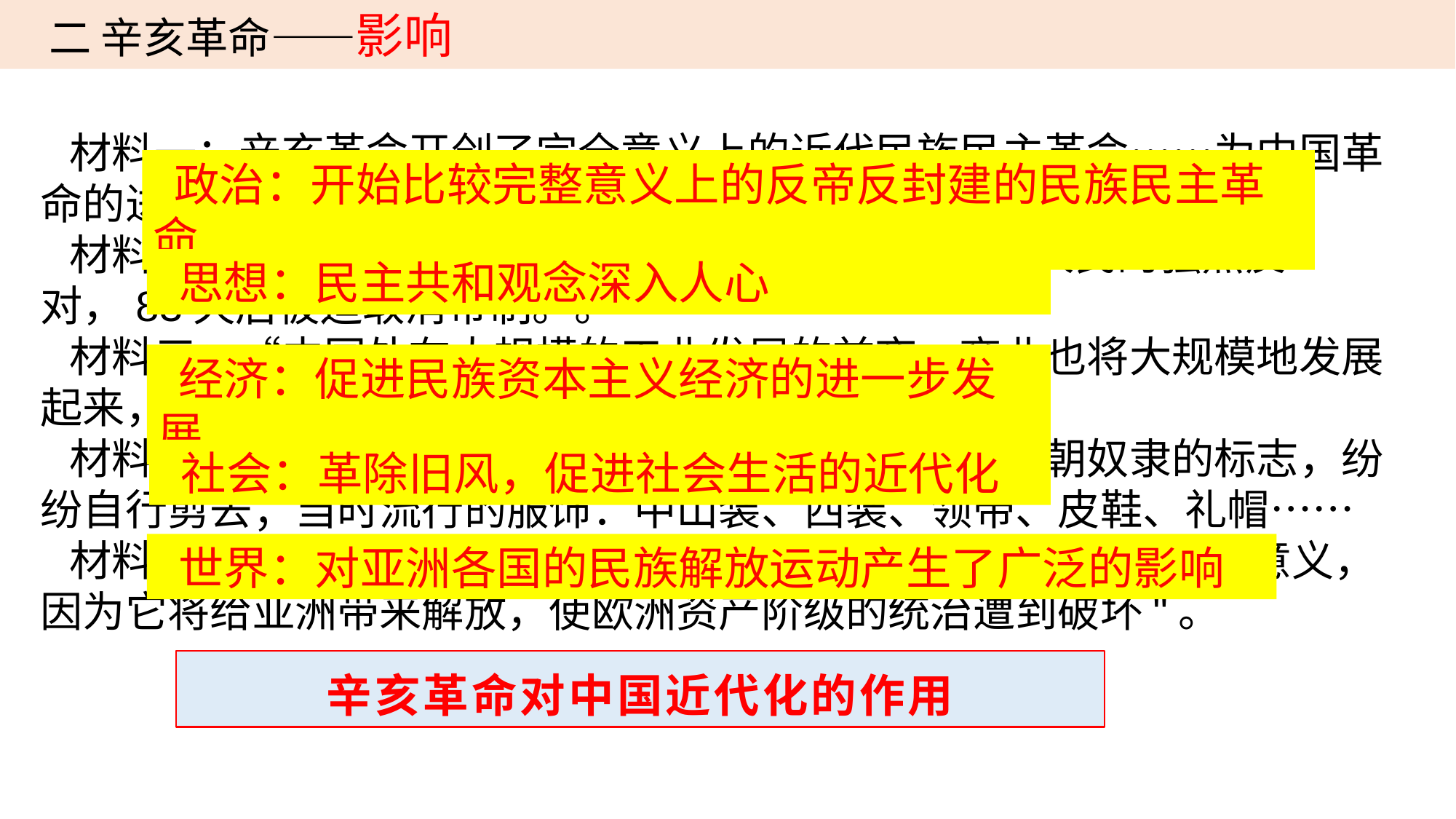

二 辛亥革命——影响
  材料一：辛亥革命开创了完全意义上的近代民族民主革命……为中国革命的进步打开了闸门，使反动统治秩序再也无法稳定下来。
  材料二：1915年，袁世凯公开复辟帝制，遭到全国人民的强烈反对，83天后被迫取消帝制。。
  材料三：“中国处在大规模的工业发展的前夜，商业也将大规模地发展起来，再过五十年我们将有许多上海。”
  材料四：辛亥革命后，民众都把辫子看成是甘心作清朝奴隶的标志，纷纷自行剪去；当时流行的服饰：中山装、西装、领带、皮鞋、礼帽……
  材料五：正如列宁其时所预示："中国人民的革命斗争具有世界意义，因为它将给亚洲带来解放，使欧洲资产阶级的统治遭到破坏"。
 政治：开始比较完整意义上的反帝反封建的民族民主革命
 思想：民主共和观念深入人心
 经济：促进民族资本主义经济的进一步发展
 社会：革除旧风，促进社会生活的近代化
 世界：对亚洲各国的民族解放运动产生了广泛的影响
辛亥革命对中国近代化的作用